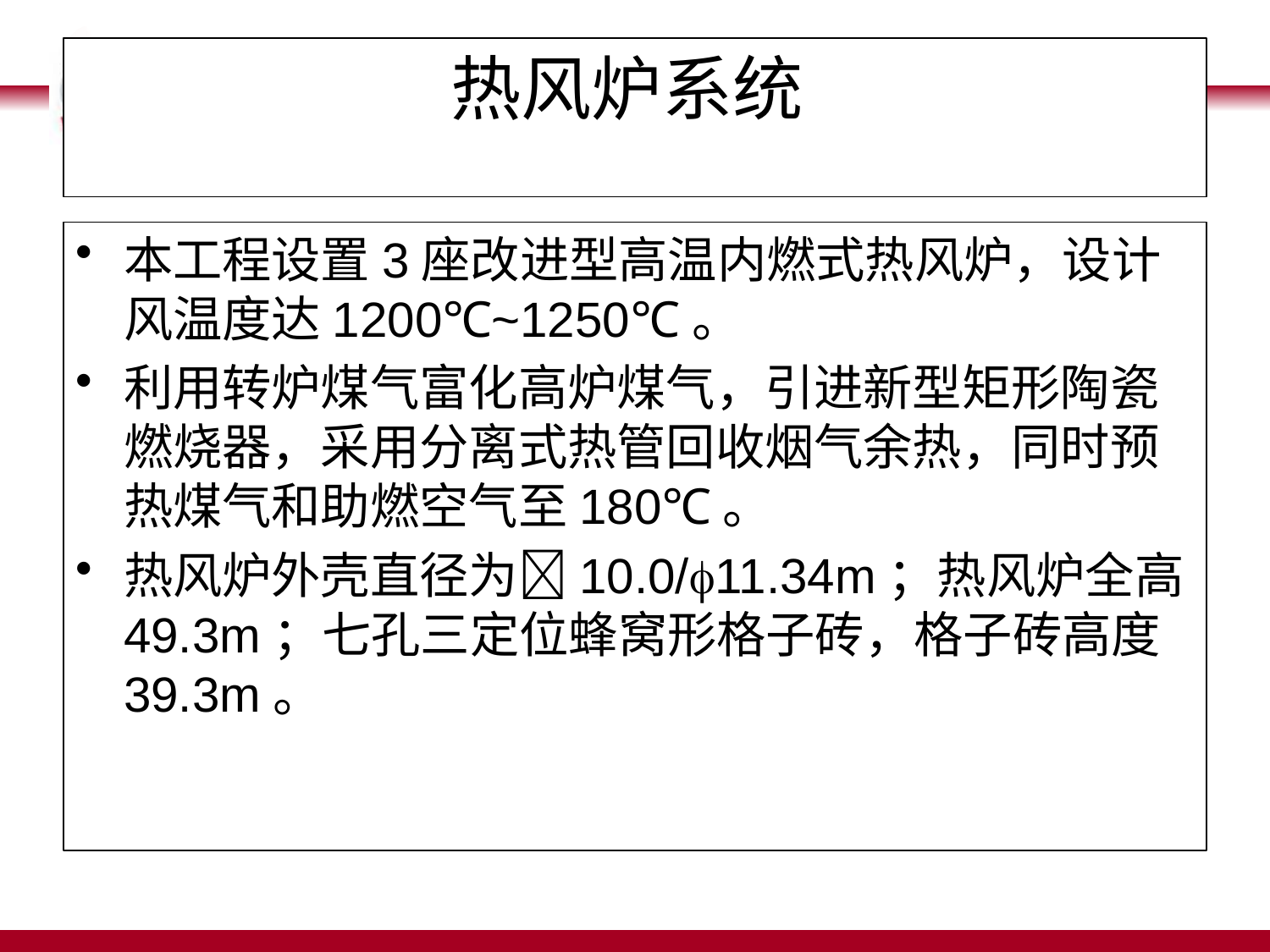

热风炉系统
本工程设置3座改进型高温内燃式热风炉，设计风温度达1200℃~1250℃。
利用转炉煤气富化高炉煤气，引进新型矩形陶瓷燃烧器，采用分离式热管回收烟气余热，同时预热煤气和助燃空气至180℃。
热风炉外壳直径为φ10.0/φ11.34m；热风炉全高49.3m；七孔三定位蜂窝形格子砖，格子砖高度39.3m。